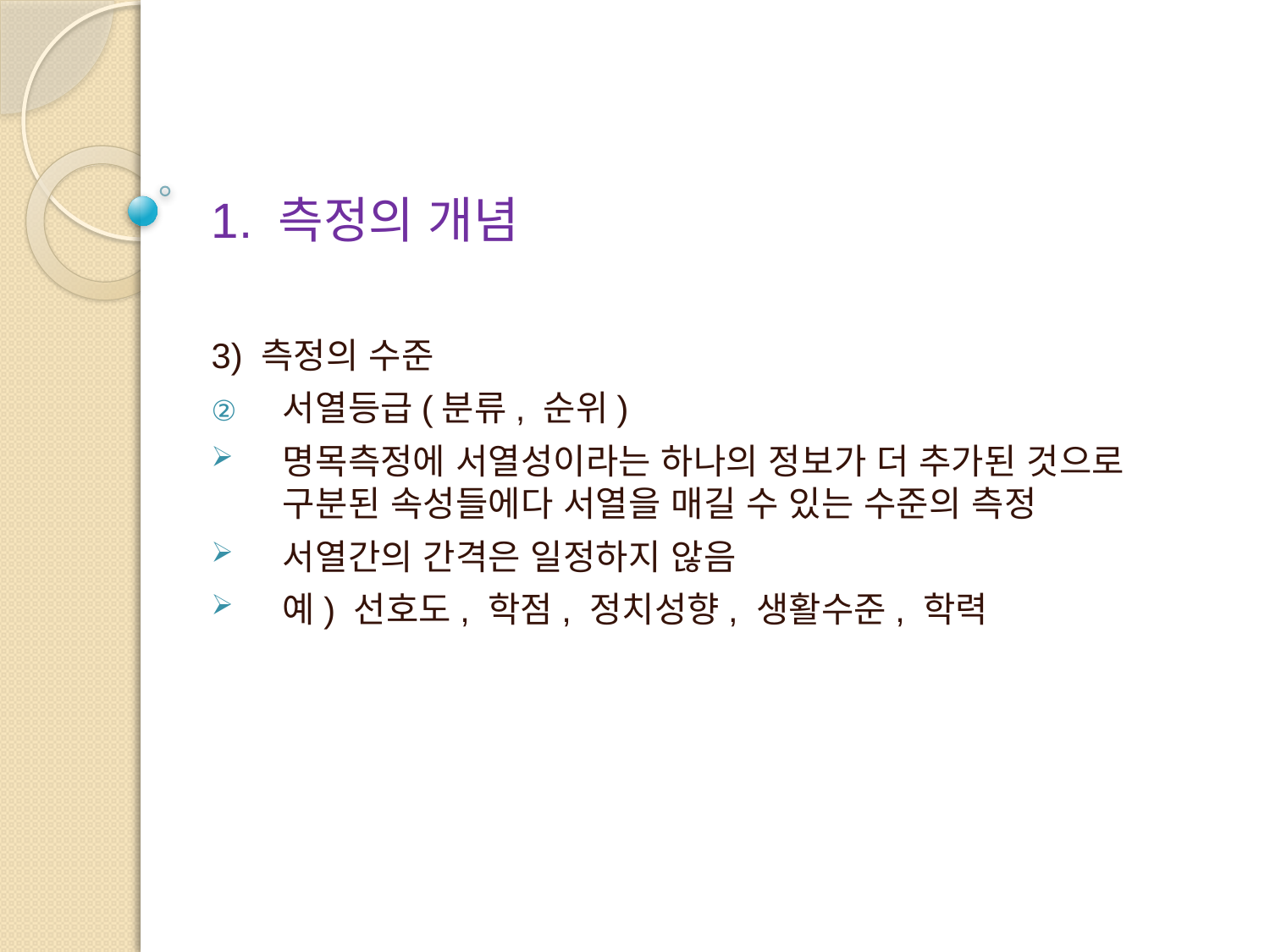

# 1. 측정의 개념
3) 측정의 수준
서열등급(분류, 순위)
명목측정에 서열성이라는 하나의 정보가 더 추가된 것으로 구분된 속성들에다 서열을 매길 수 있는 수준의 측정
서열간의 간격은 일정하지 않음
예) 선호도, 학점, 정치성향, 생활수준, 학력